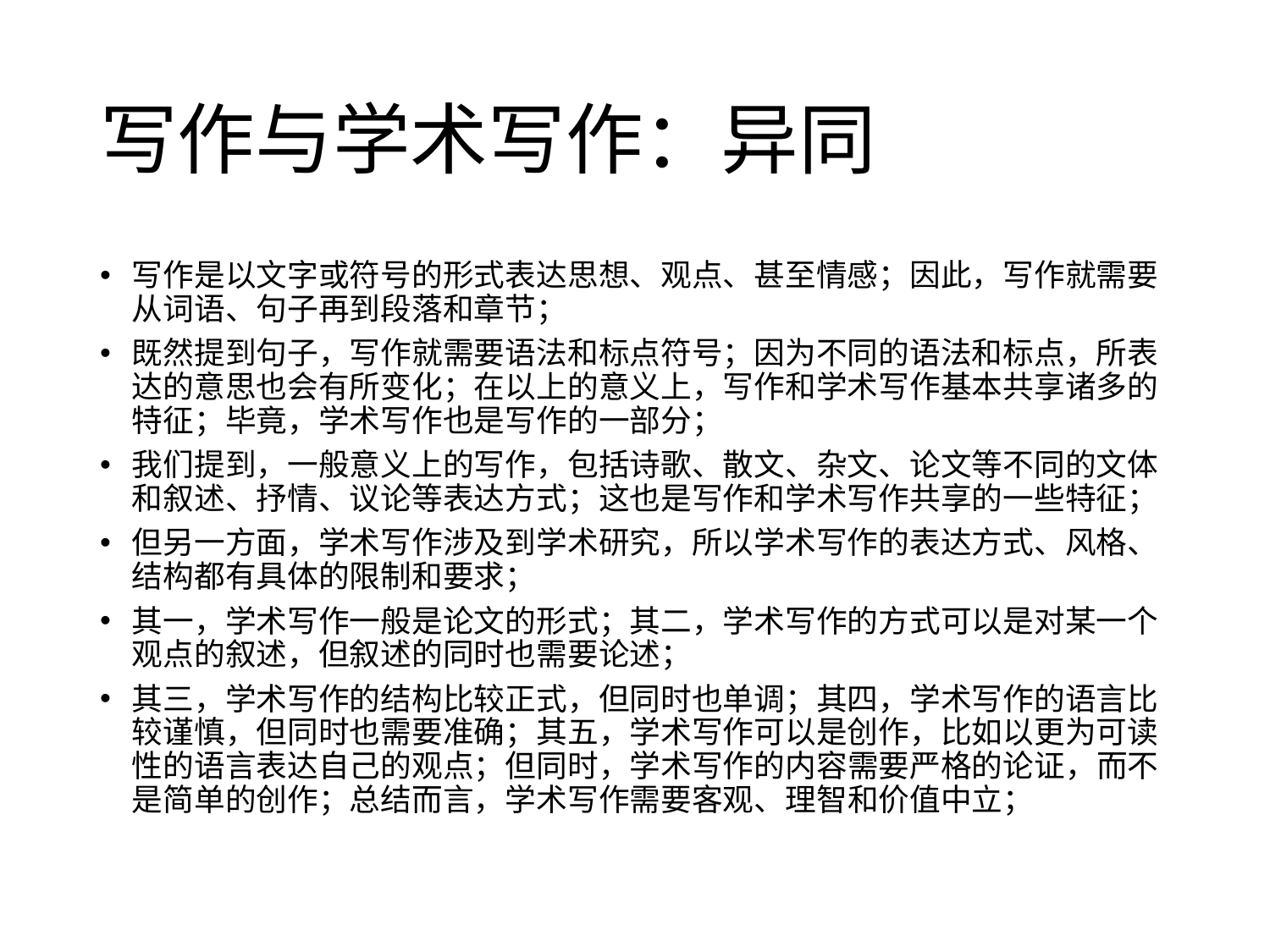

# 写作与学术写作：异同
写作是以文字或符号的形式表达思想、观点、甚至情感；因此，写作就需要从词语、句子再到段落和章节；
既然提到句子，写作就需要语法和标点符号；因为不同的语法和标点，所表达的意思也会有所变化；在以上的意义上，写作和学术写作基本共享诸多的特征；毕竟，学术写作也是写作的一部分；
我们提到，一般意义上的写作，包括诗歌、散文、杂文、论文等不同的文体和叙述、抒情、议论等表达方式；这也是写作和学术写作共享的一些特征；
但另一方面，学术写作涉及到学术研究，所以学术写作的表达方式、风格、结构都有具体的限制和要求；
其一，学术写作一般是论文的形式；其二，学术写作的方式可以是对某一个观点的叙述，但叙述的同时也需要论述；
其三，学术写作的结构比较正式，但同时也单调；其四，学术写作的语言比较谨慎，但同时也需要准确；其五，学术写作可以是创作，比如以更为可读性的语言表达自己的观点；但同时，学术写作的内容需要严格的论证，而不是简单的创作；总结而言，学术写作需要客观、理智和价值中立；